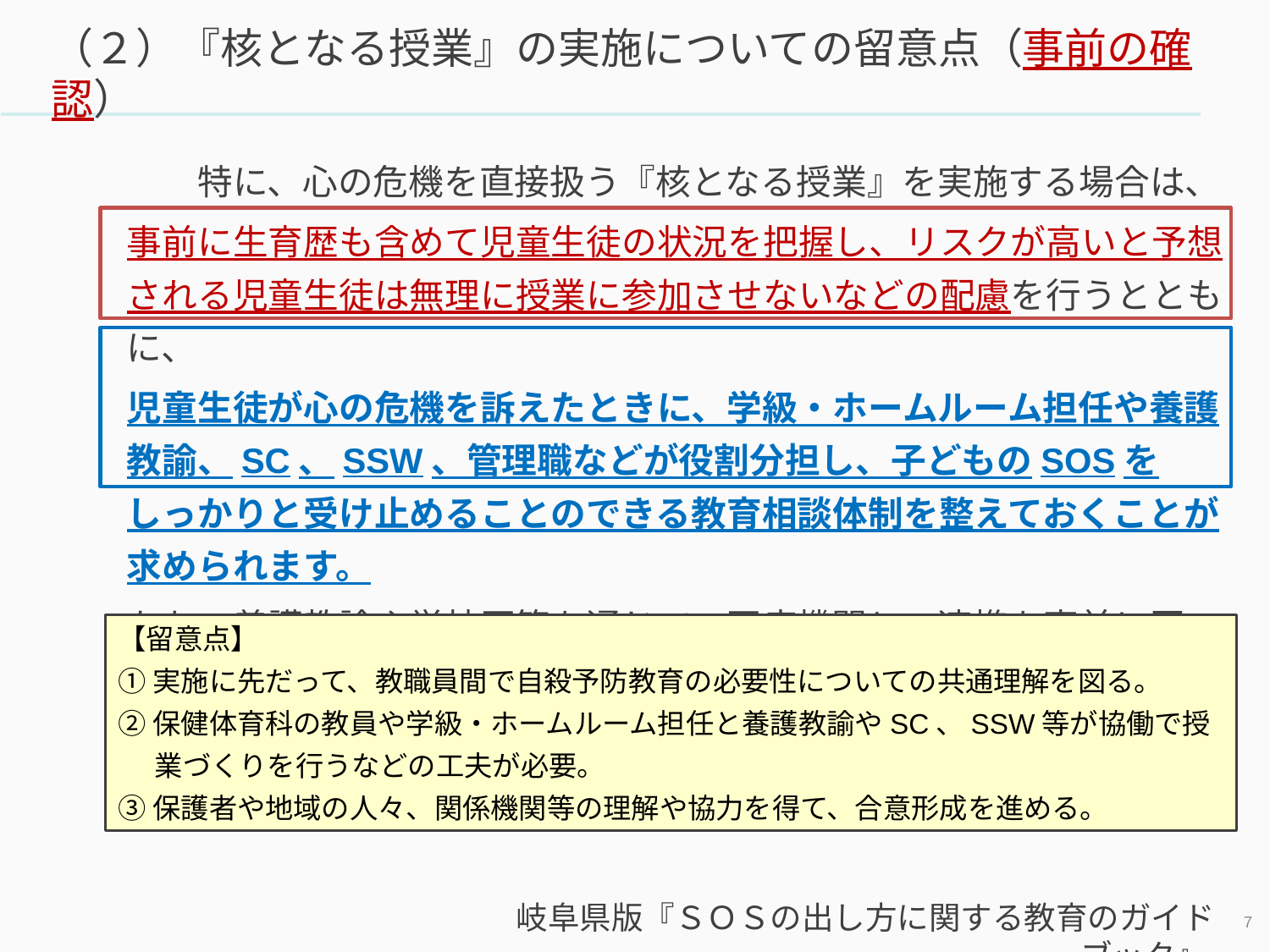

# （２）『核となる授業』の実施についての留意点（事前の確認）
　　特に、心の危機を直接扱う『核となる授業』を実施する場合は、
事前に生育歴も含めて児童生徒の状況を把握し、リスクが高いと予想される児童生徒は無理に授業に参加させないなどの配慮を行うとともに、
児童生徒が心の危機を訴えたときに、学級・ホームルーム担任や養護教諭、SC、SSW、管理職などが役割分担し、子どものSOSをしっかりと受け止めることのできる教育相談体制を整えておくことが求められます。
なお、養護教諭や学校医等を通じて、医療機関との連携を事前に図っておくことも大切です。

【留意点】
①実施に先だって、教職員間で自殺予防教育の必要性についての共通理解を図る。
②保健体育科の教員や学級・ホームルーム担任と養護教諭やSC、SSW等が協働で授業づくりを行うなどの工夫が必要。
③保護者や地域の人々、関係機関等の理解や協力を得て、合意形成を進める。
岐阜県版『ＳＯＳの出し方に関する教育のガイドブック』
7